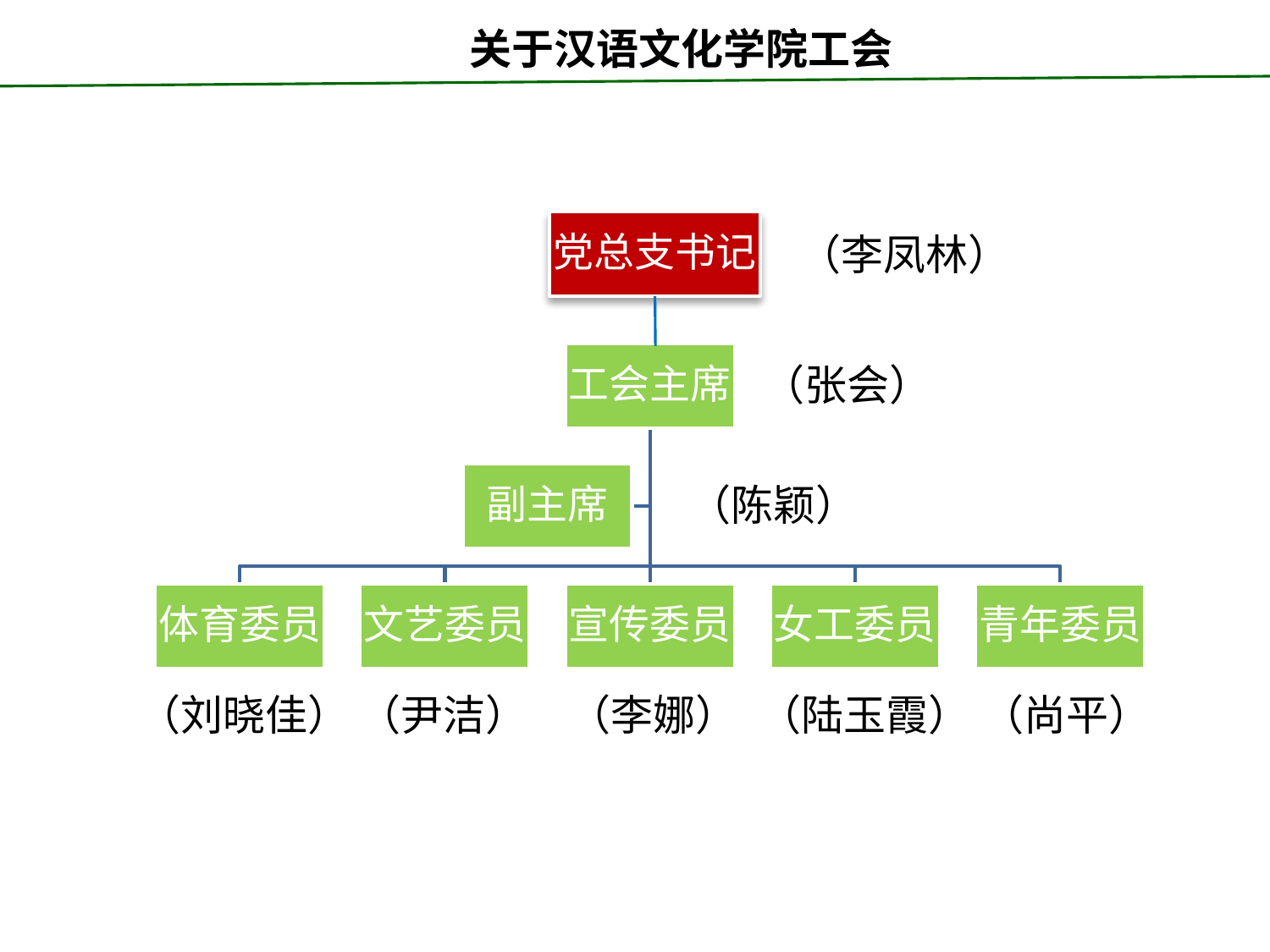

关于汉语文化学院工会
工会主席
体育委员
文艺委员
宣传委员
女工委员
青年委员
副主席
党总支书记
（李凤林）
（张会）
（陈颖）
（刘晓佳）
（尹洁）
（李娜）
（陆玉霞）
（尚平）